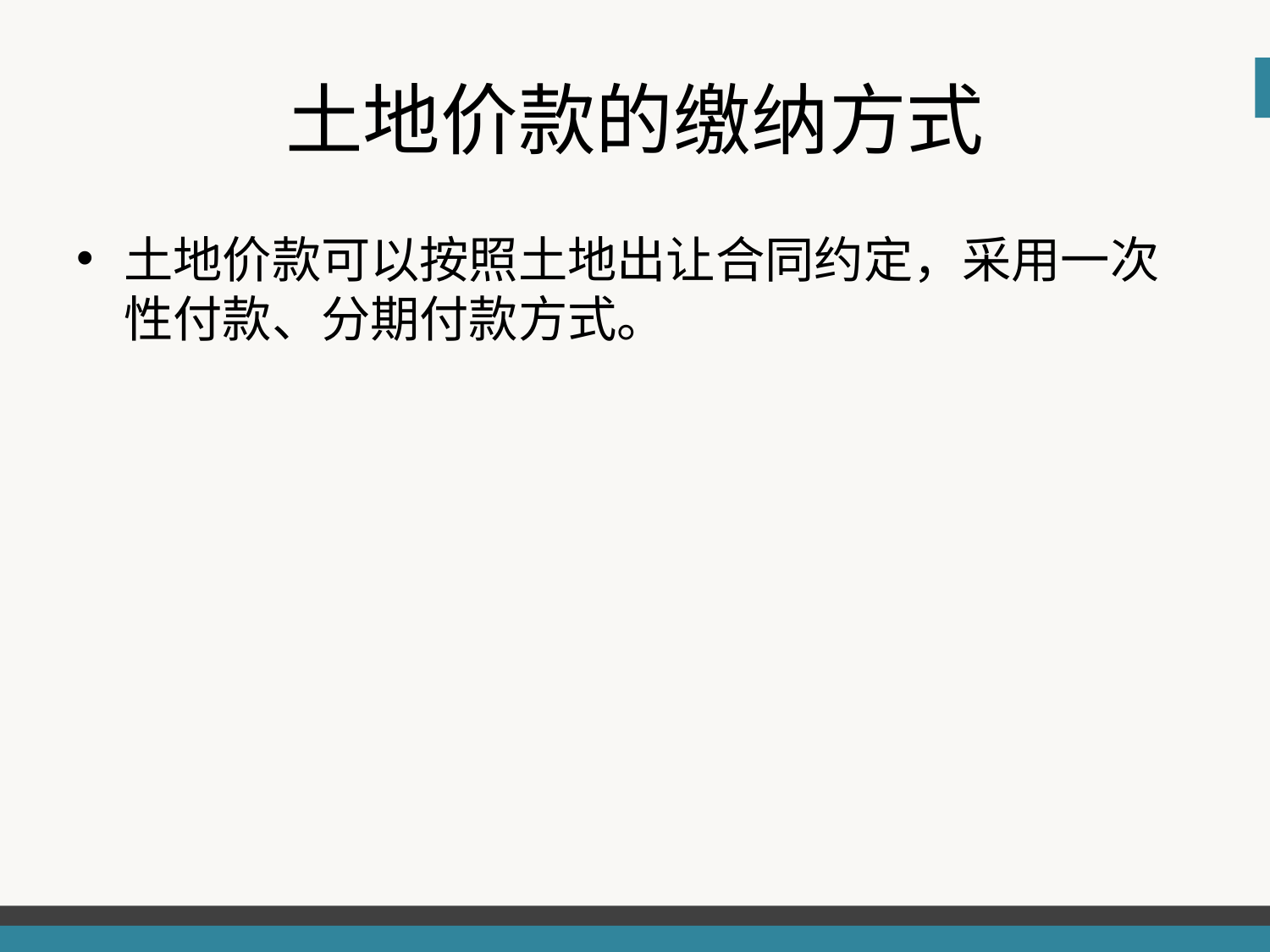

# 土地价款的缴纳方式
土地价款可以按照土地出让合同约定，采用一次性付款、分期付款方式。